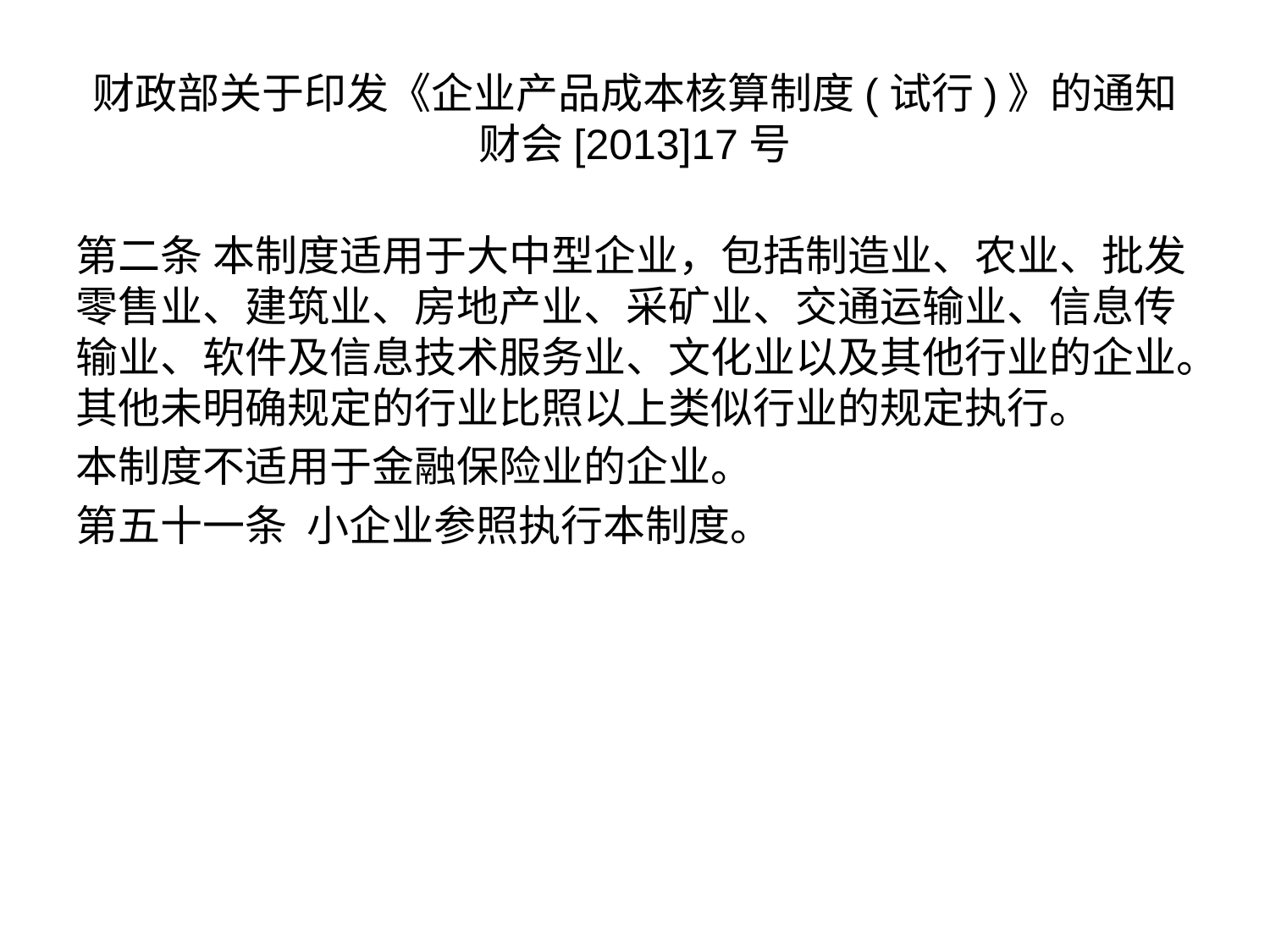

# 财政部关于印发《企业产品成本核算制度(试行)》的通知 财会[2013]17号
第二条 本制度适用于大中型企业，包括制造业、农业、批发零售业、建筑业、房地产业、采矿业、交通运输业、信息传输业、软件及信息技术服务业、文化业以及其他行业的企业。其他未明确规定的行业比照以上类似行业的规定执行。
本制度不适用于金融保险业的企业。
第五十一条  小企业参照执行本制度。